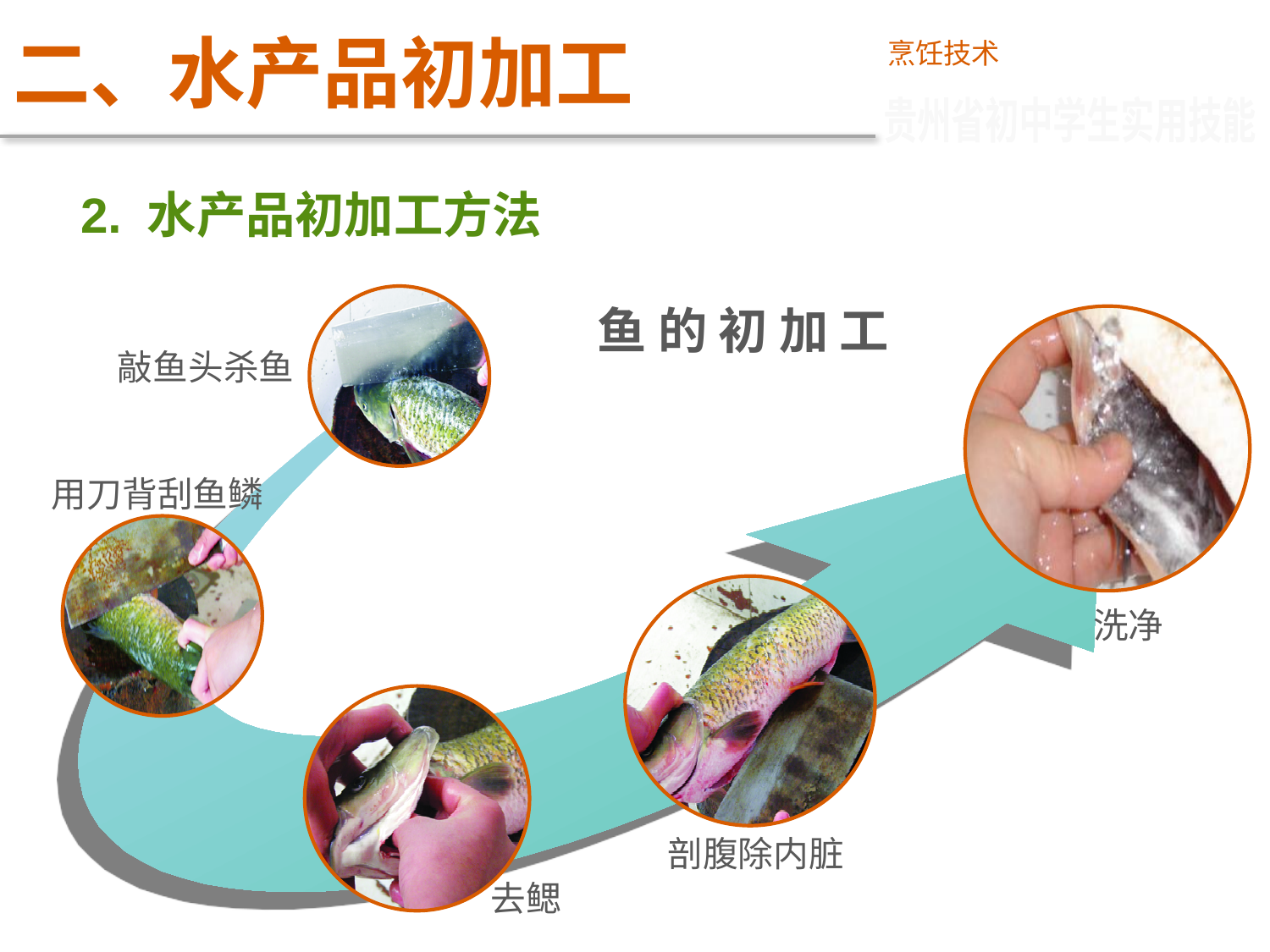

# 二、水产品初加工
烹饪技术
贵州省初中学生实用技能
2. 水产品初加工方法

鱼 的 初 加 工

敲鱼头杀鱼
用刀背刮鱼鳞

洗净

剖腹除内脏
去鳃